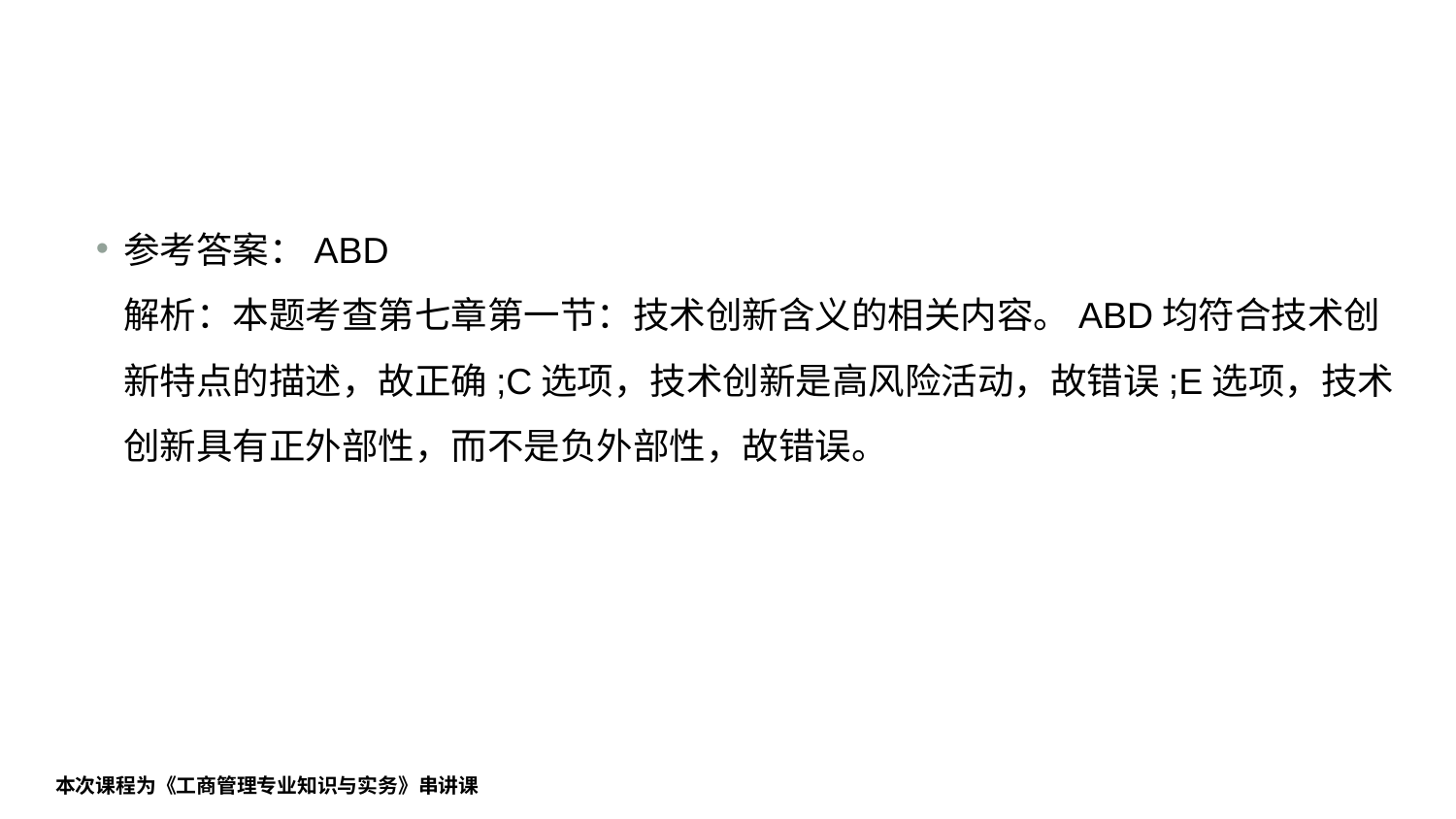

#

参考答案：ABD
解析：本题考查第七章第一节：技术创新含义的相关内容。ABD均符合技术创新特点的描述，故正确;C选项，技术创新是高风险活动，故错误;E选项，技术创新具有正外部性，而不是负外部性，故错误。